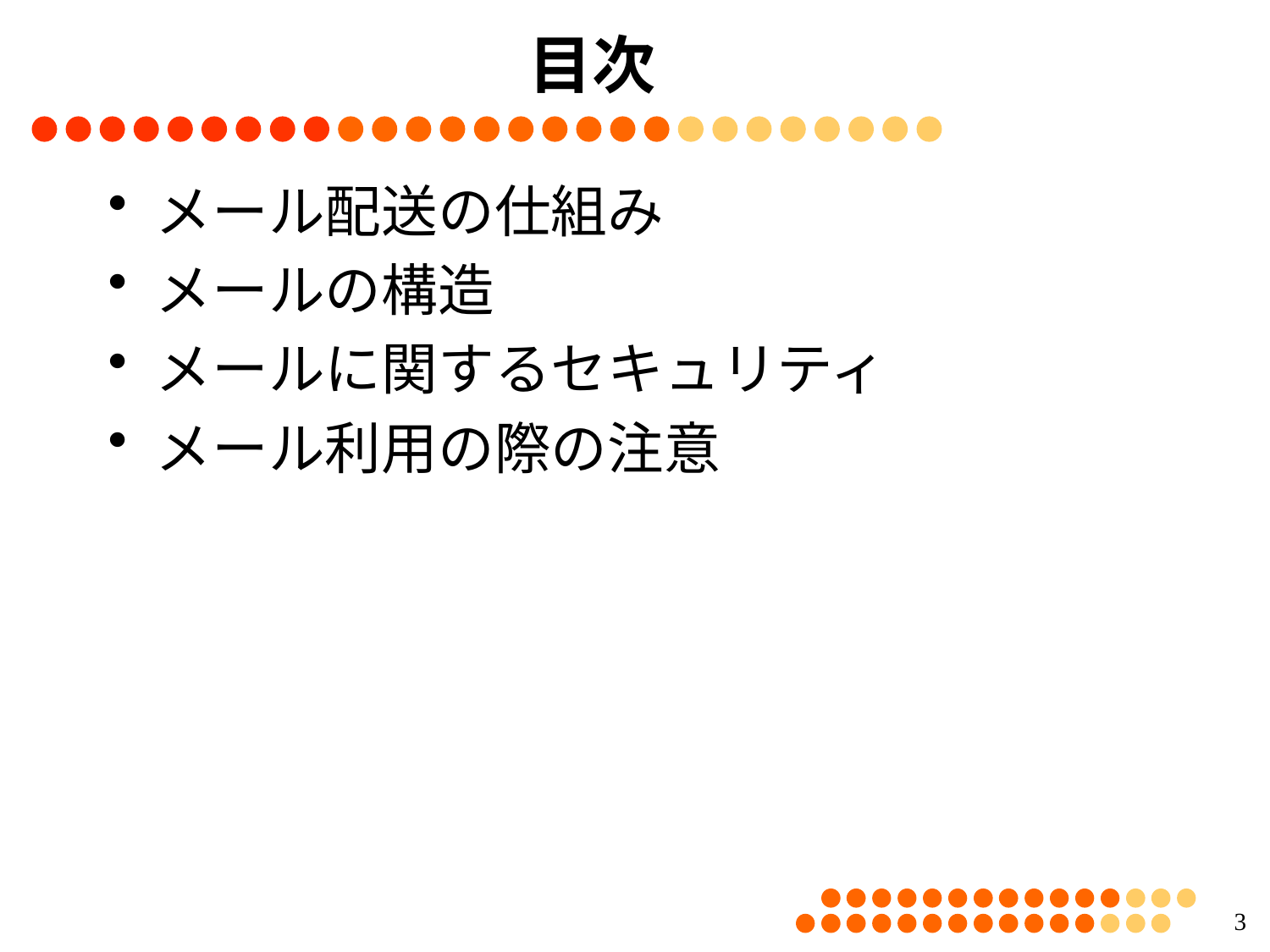

# 目次
メール配送の仕組み
メールの構造
メールに関するセキュリティ
メール利用の際の注意

3